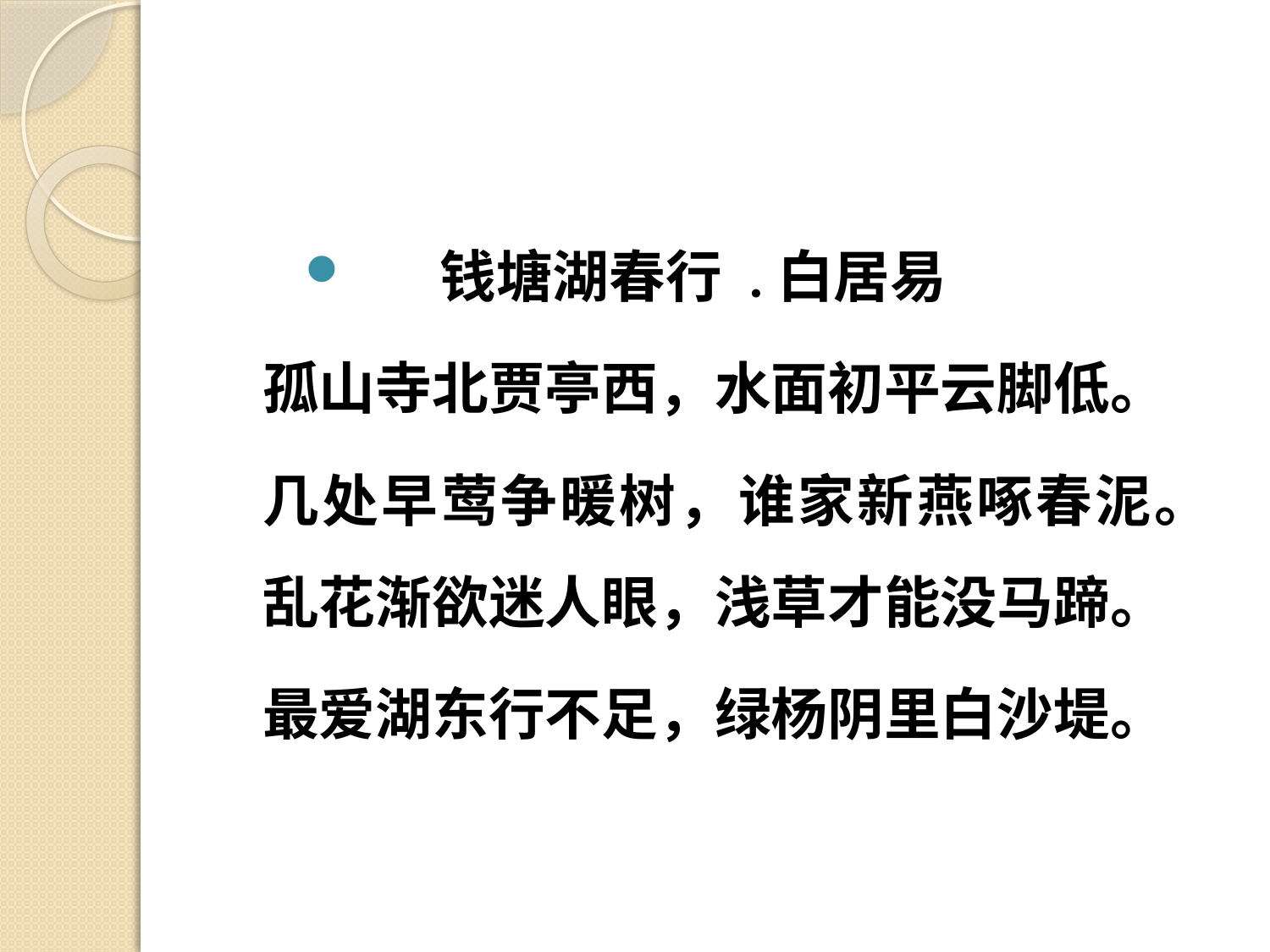

#
      钱塘湖春行 .白居易
孤山寺北贾亭西，水面初平云脚低。
几处早莺争暖树，谁家新燕啄春泥。  乱花渐欲迷人眼，浅草才能没马蹄。
最爱湖东行不足，绿杨阴里白沙堤。